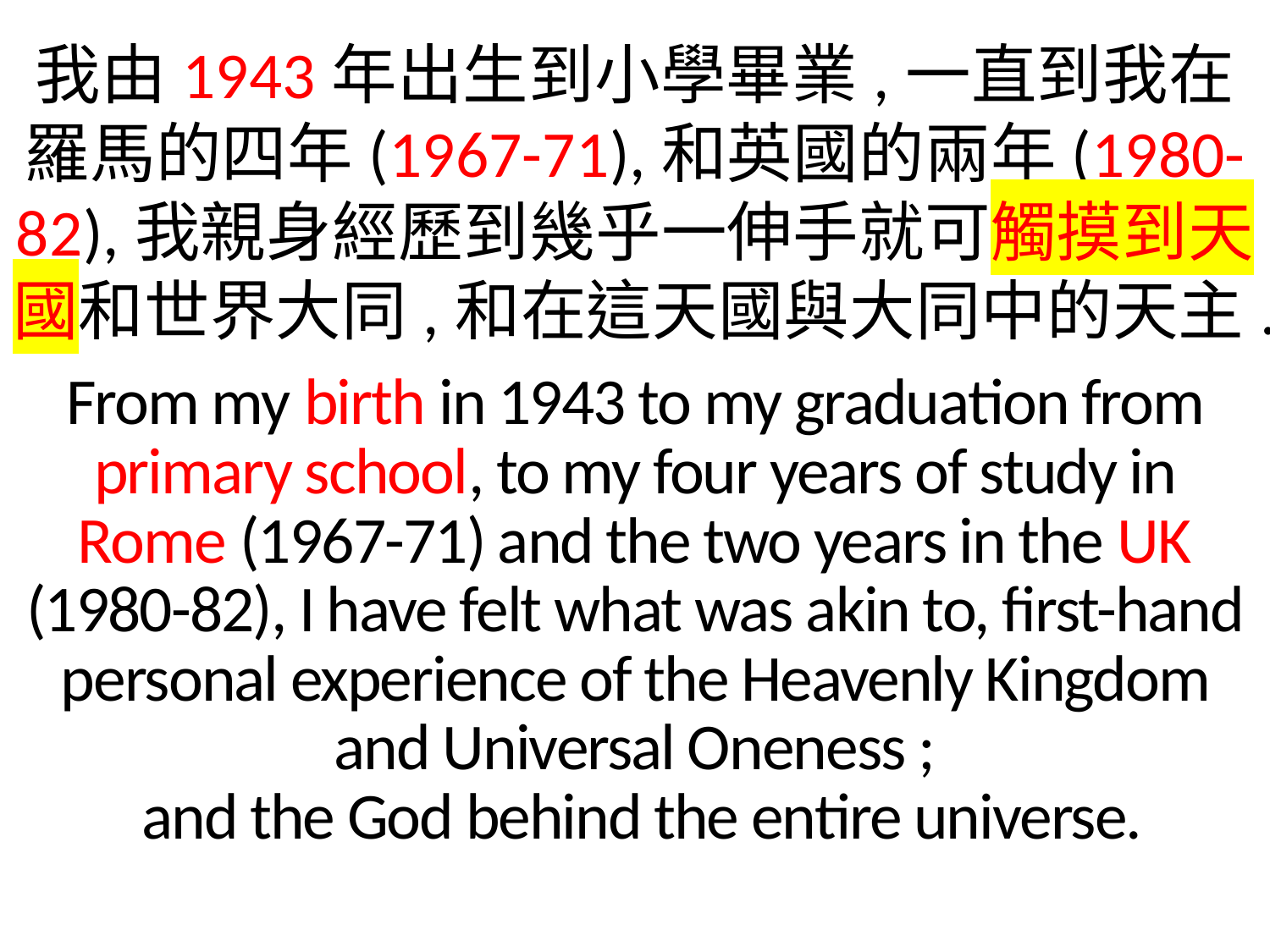

我由1943年出生到小學畢業,一直到我在羅馬的四年(1967-71),和英國的兩年(1980-82),我親身經歷到幾乎一伸手就可觸摸到天國和世界大同,和在這天國與大同中的天主.
From my birth in 1943 to my graduation from primary school, to my four years of study in Rome (1967-71) and the two years in the UK (1980-82), I have felt what was akin to, first-hand personal experience of the Heavenly Kingdom and Universal Oneness ;
 and the God behind the entire universe.